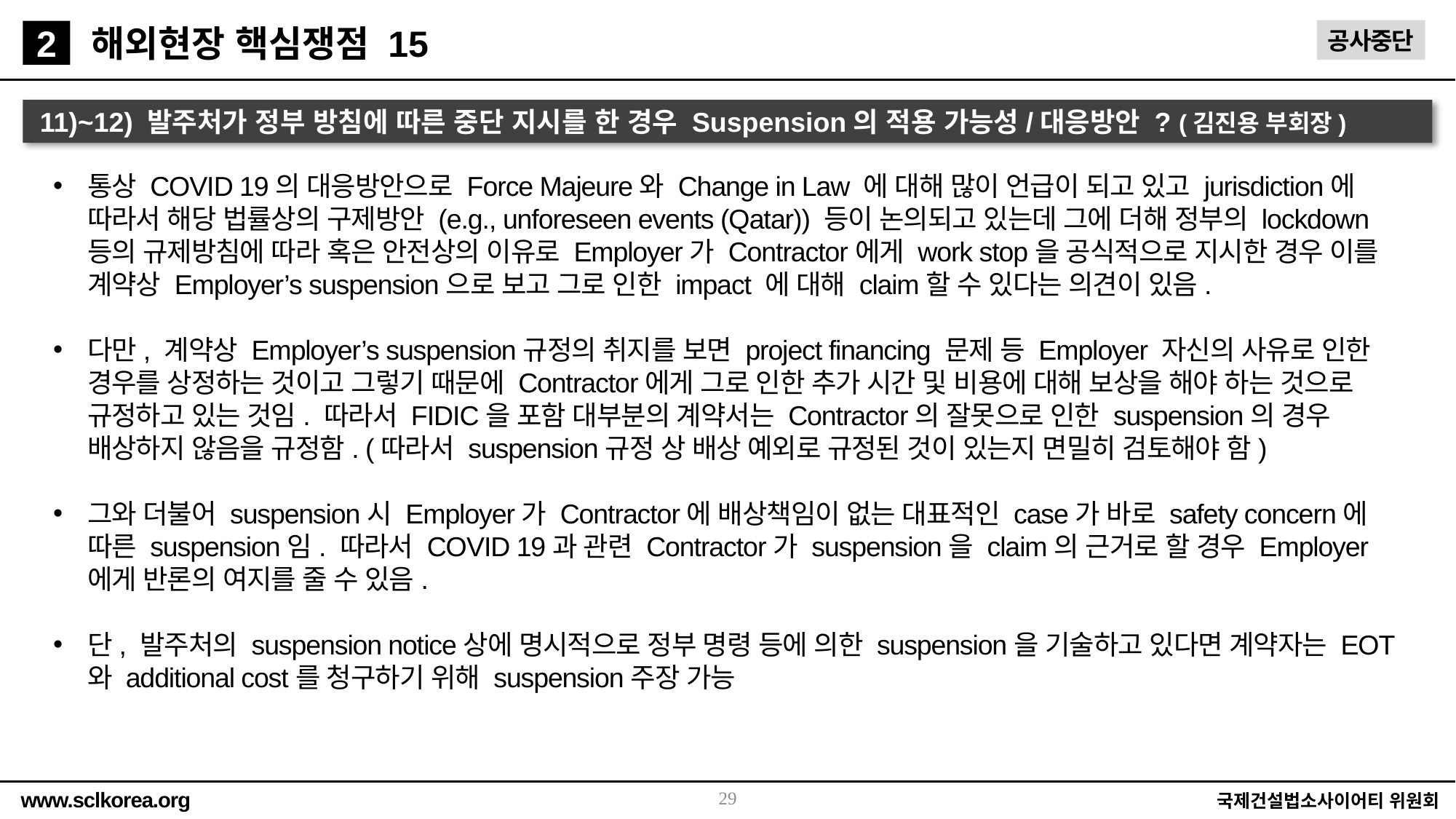

해외현장 핵심쟁점 15
공사중단
2
11)~12) 발주처가 정부 방침에 따른 중단 지시를 한 경우 Suspension의 적용 가능성/대응방안 ? (김진용 부회장)
통상 COVID 19의 대응방안으로 Force Majeure와 Change in Law 에 대해 많이 언급이 되고 있고 jurisdiction에 따라서 해당 법률상의 구제방안 (e.g., unforeseen events (Qatar)) 등이 논의되고 있는데 그에 더해 정부의 lockdown 등의 규제방침에 따라 혹은 안전상의 이유로 Employer가 Contractor에게 work stop을 공식적으로 지시한 경우 이를 계약상 Employer’s suspension으로 보고 그로 인한 impact 에 대해 claim할 수 있다는 의견이 있음.

다만, 계약상 Employer’s suspension규정의 취지를 보면 project financing 문제 등 Employer 자신의 사유로 인한 경우를 상정하는 것이고 그렇기 때문에 Contractor에게 그로 인한 추가 시간 및 비용에 대해 보상을 해야 하는 것으로 규정하고 있는 것임. 따라서 FIDIC을 포함 대부분의 계약서는 Contractor의 잘못으로 인한 suspension의 경우 배상하지 않음을 규정함. (따라서 suspension규정 상 배상 예외로 규정된 것이 있는지 면밀히 검토해야 함)

그와 더불어 suspension시 Employer가 Contractor에 배상책임이 없는 대표적인 case가 바로 safety concern에 따른 suspension임. 따라서 COVID 19과 관련 Contractor가 suspension을 claim의 근거로 할 경우 Employer에게 반론의 여지를 줄 수 있음.

단, 발주처의 suspension notice상에 명시적으로 정부 명령 등에 의한 suspension을 기술하고 있다면 계약자는 EOT와 additional cost를 청구하기 위해 suspension주장 가능
29